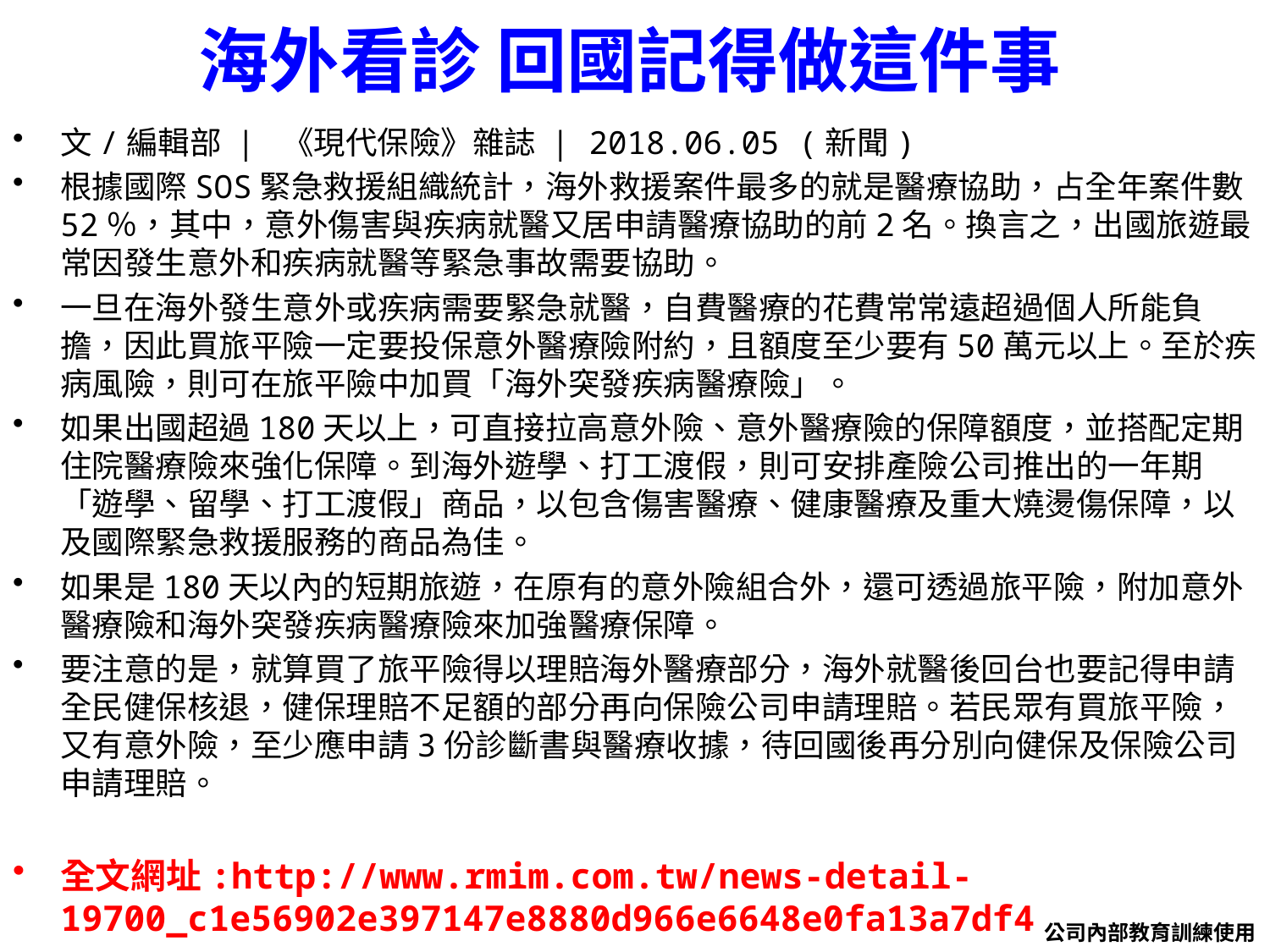

# 海外看診 回國記得做這件事
文/編輯部 | 《現代保險》雜誌 | 2018.06.05 (新聞)
根據國際SOS緊急救援組織統計，海外救援案件最多的就是醫療協助，占全年案件數52％，其中，意外傷害與疾病就醫又居申請醫療協助的前2名。換言之，出國旅遊最常因發生意外和疾病就醫等緊急事故需要協助。
一旦在海外發生意外或疾病需要緊急就醫，自費醫療的花費常常遠超過個人所能負擔，因此買旅平險一定要投保意外醫療險附約，且額度至少要有50萬元以上。至於疾病風險，則可在旅平險中加買「海外突發疾病醫療險」。
如果出國超過180天以上，可直接拉高意外險、意外醫療險的保障額度，並搭配定期住院醫療險來強化保障。到海外遊學、打工渡假，則可安排產險公司推出的一年期「遊學、留學、打工渡假」商品，以包含傷害醫療、健康醫療及重大燒燙傷保障，以及國際緊急救援服務的商品為佳。
如果是180天以內的短期旅遊，在原有的意外險組合外，還可透過旅平險，附加意外醫療險和海外突發疾病醫療險來加強醫療保障。
要注意的是，就算買了旅平險得以理賠海外醫療部分，海外就醫後回台也要記得申請全民健保核退，健保理賠不足額的部分再向保險公司申請理賠。若民眾有買旅平險，又有意外險，至少應申請3份診斷書與醫療收據，待回國後再分別向健保及保險公司申請理賠。

全文網址:http://www.rmim.com.tw/news-detail-19700_c1e56902e397147e8880d966e6648e0fa13a7df4

公司內部教育訓練使用